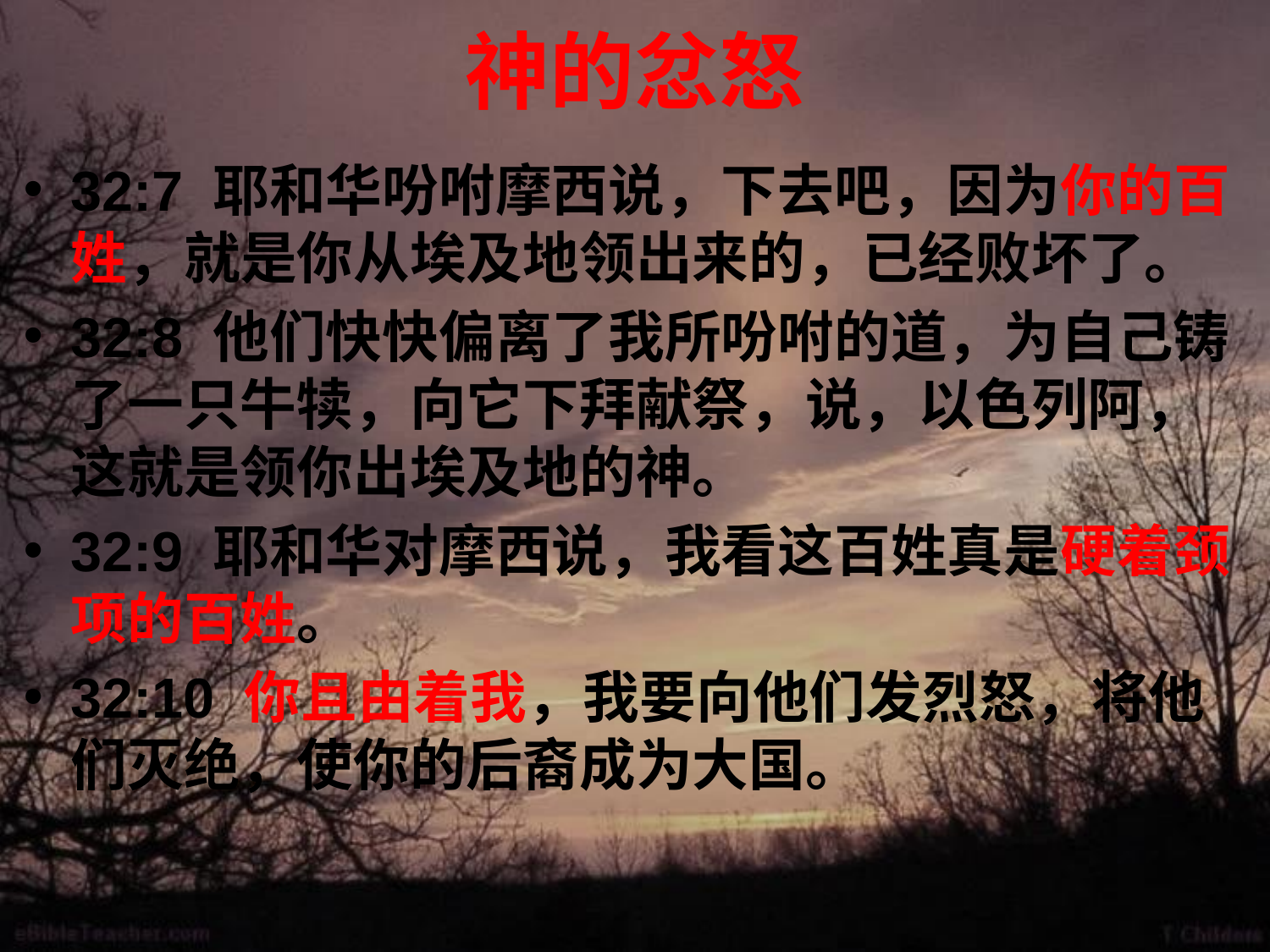

# 神的忿怒
32:7 耶和华吩咐摩西说，下去吧，因为你的百姓，就是你从埃及地领出来的，已经败坏了。
32:8 他们快快偏离了我所吩咐的道，为自己铸了一只牛犊，向它下拜献祭，说，以色列阿，这就是领你出埃及地的神。
32:9 耶和华对摩西说，我看这百姓真是硬着颈项的百姓。
32:10 你且由着我，我要向他们发烈怒，将他们灭绝，使你的后裔成为大国。